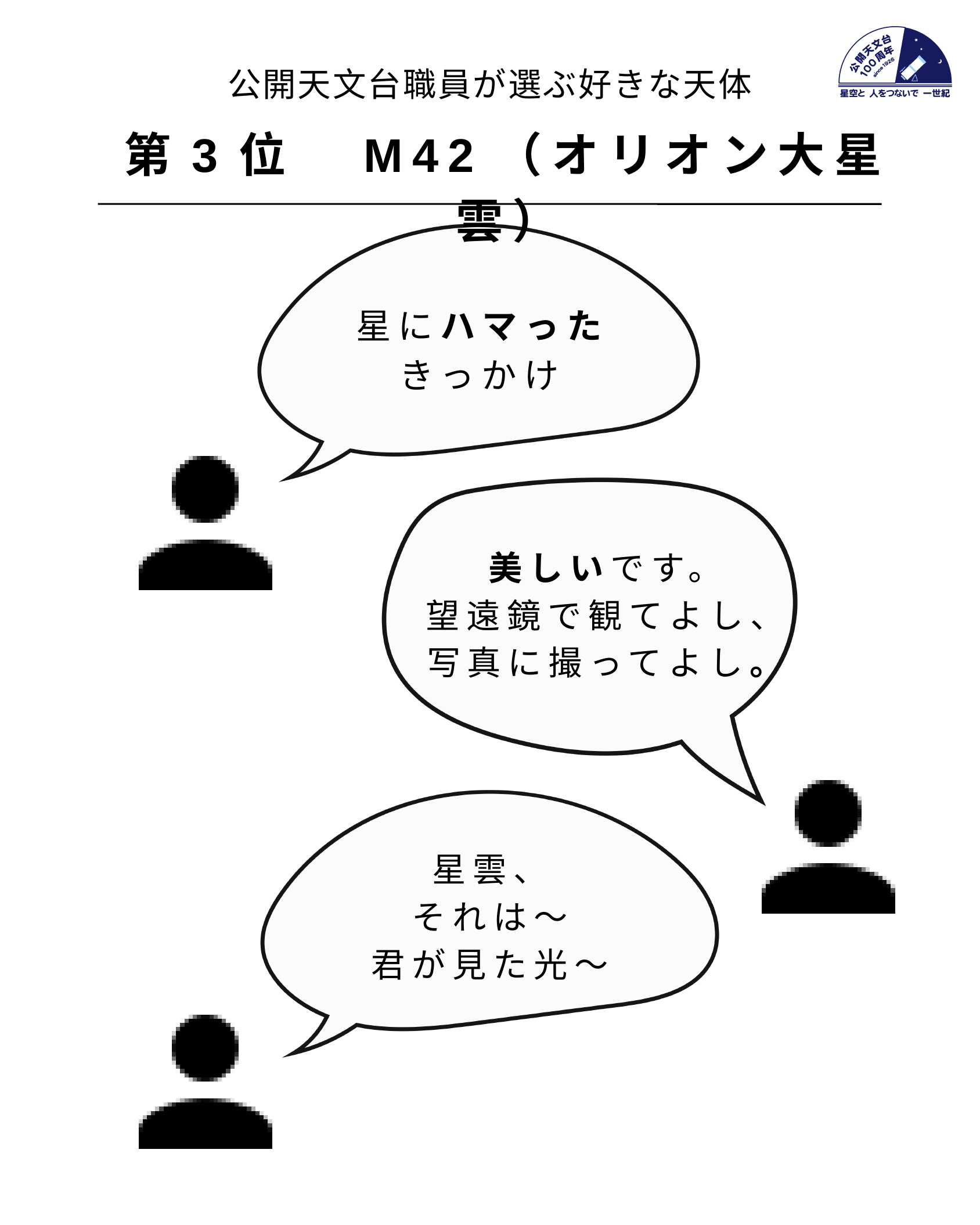

公開天文台職員が選ぶ好きな天体
第3位　M42（オリオン大星雲）

星にハマった
きっかけ

美しいです。
望遠鏡で観てよし、
写真に撮ってよし。

星雲、
それは〜
君が見た光〜